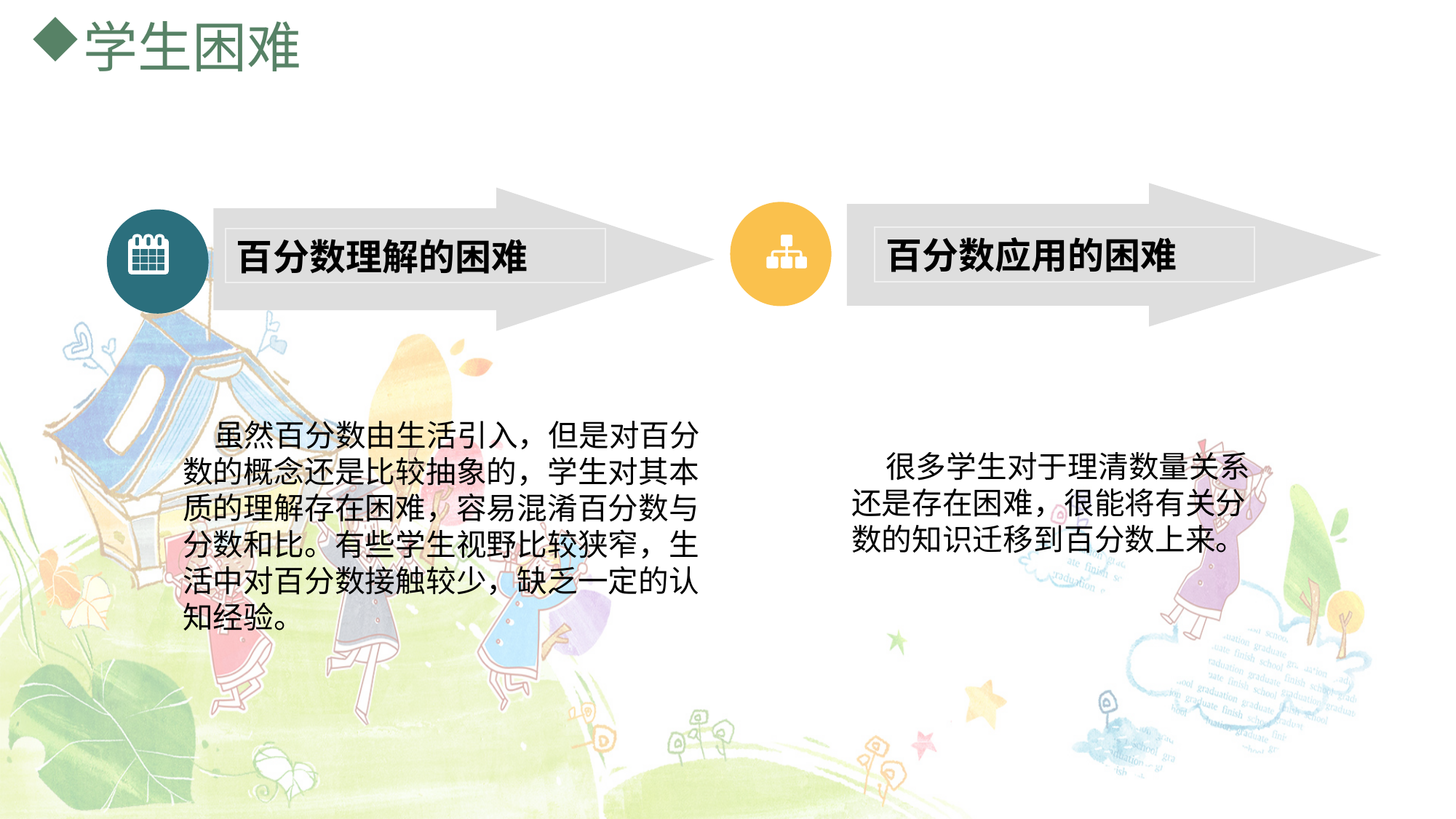

# 学生困难

百分数应用的困难
百分数理解的困难

    虽然百分数由生活引入，但是对百分数的概念还是比较抽象的，学生对其本质的理解存在困难，容易混淆百分数与分数和比。有些学生视野比较狭窄，生活中对百分数接触较少，缺乏一定的认知经验。

    很多学生对于理清数量关系还是存在困难，很能将有关分数的知识迁移到百分数上来。